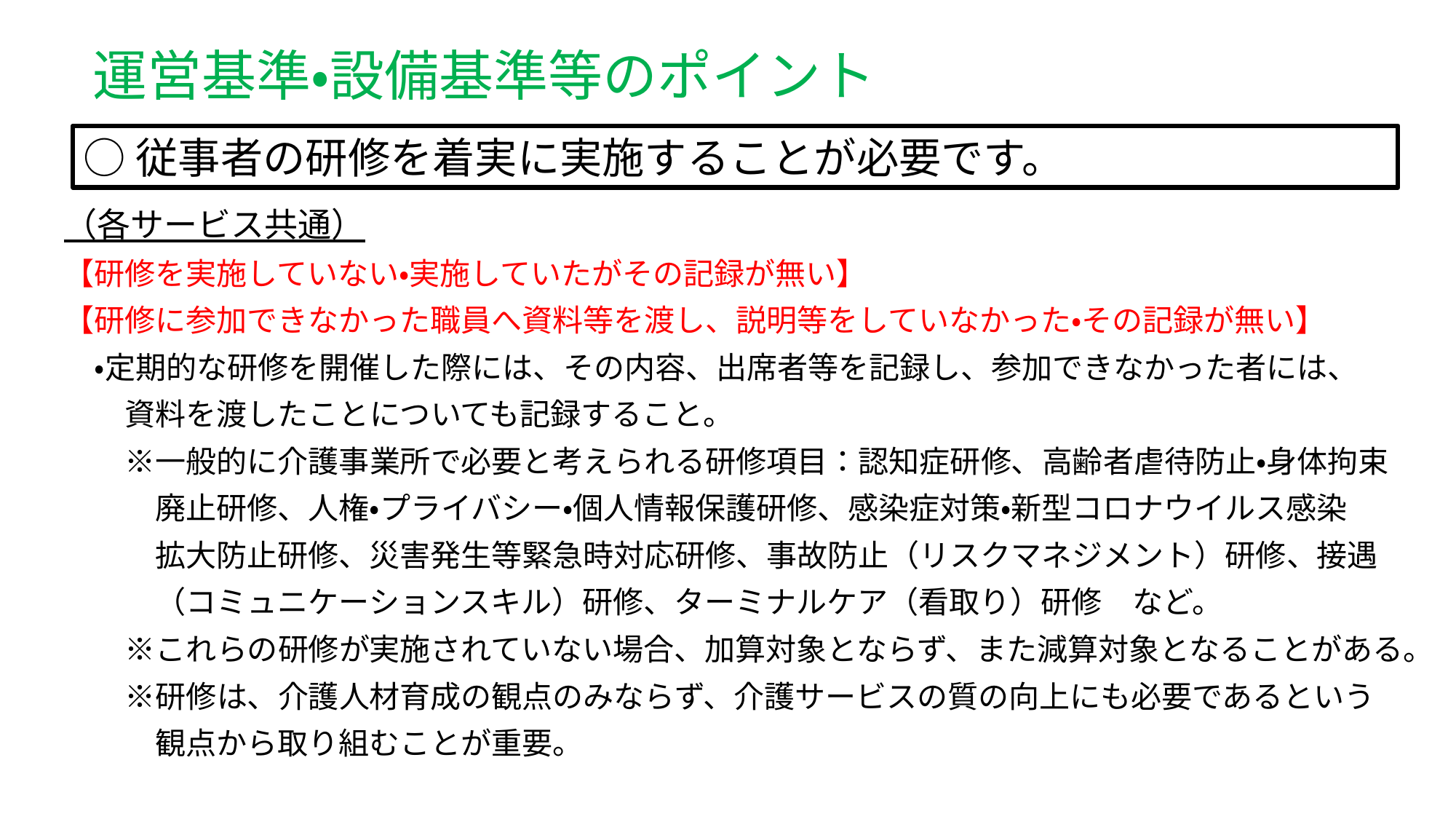

# 運営基準・設備基準等のポイント
○従事者の研修を着実に実施することが必要です。
（各サービス共通）
【研修を実施していない・実施していたがその記録が無い】
【研修に参加できなかった職員へ資料等を渡し、説明等をしていなかった・その記録が無い】
　・定期的な研修を開催した際には、その内容、出席者等を記録し、参加できなかった者には、
　　資料を渡したことについても記録すること。
　　※一般的に介護事業所で必要と考えられる研修項目：認知症研修、高齢者虐待防止・身体拘束
　　　廃止研修、人権・プライバシー・個人情報保護研修、感染症対策・新型コロナウイルス感染
　　　拡大防止研修、災害発生等緊急時対応研修、事故防止（リスクマネジメント）研修、接遇
　　　（コミュニケーションスキル）研修、ターミナルケア（看取り）研修　など。
　　※これらの研修が実施されていない場合、加算対象とならず、また減算対象となることがある。
　　※研修は、介護人材育成の観点のみならず、介護サービスの質の向上にも必要であるという
　　　観点から取り組むことが重要。